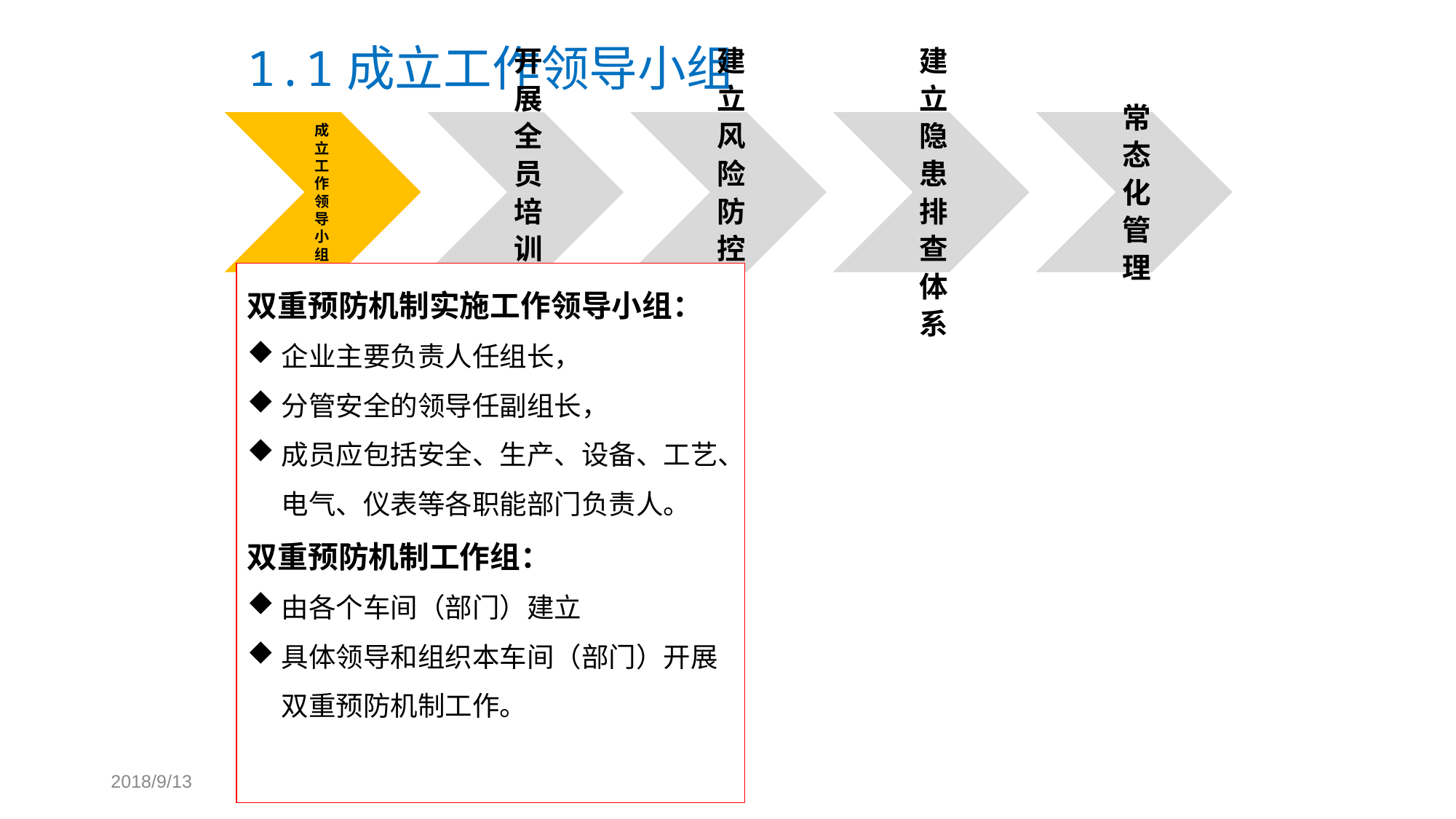

# 1.1成立工作领导小组
成立工作领导小组
建立隐患排查体系
常态化管理
双重预防机制实施工作领导小组：
企业主要负责人任组长，
分管安全的领导任副组长，
成员应包括安全、生产、设备、工艺、电气、仪表等各职能部门负责人。
双重预防机制工作组：
由各个车间（部门）建立
具体领导和组织本车间（部门）开展双重预防机制工作。
2018/9/13